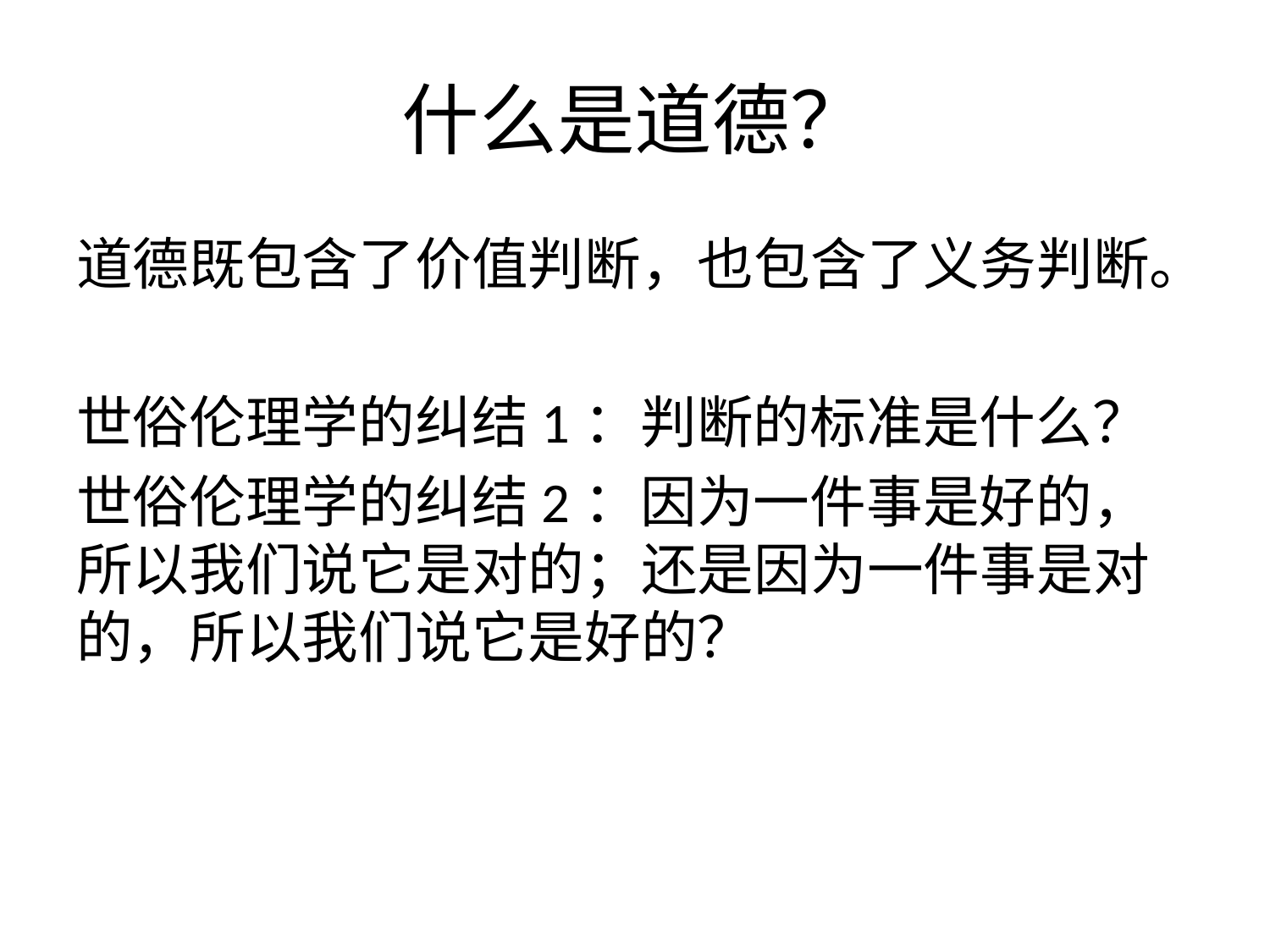

# 什么是道德？
道德既包含了价值判断，也包含了义务判断。

世俗伦理学的纠结1：判断的标准是什么？
世俗伦理学的纠结2：因为一件事是好的，所以我们说它是对的；还是因为一件事是对的，所以我们说它是好的？